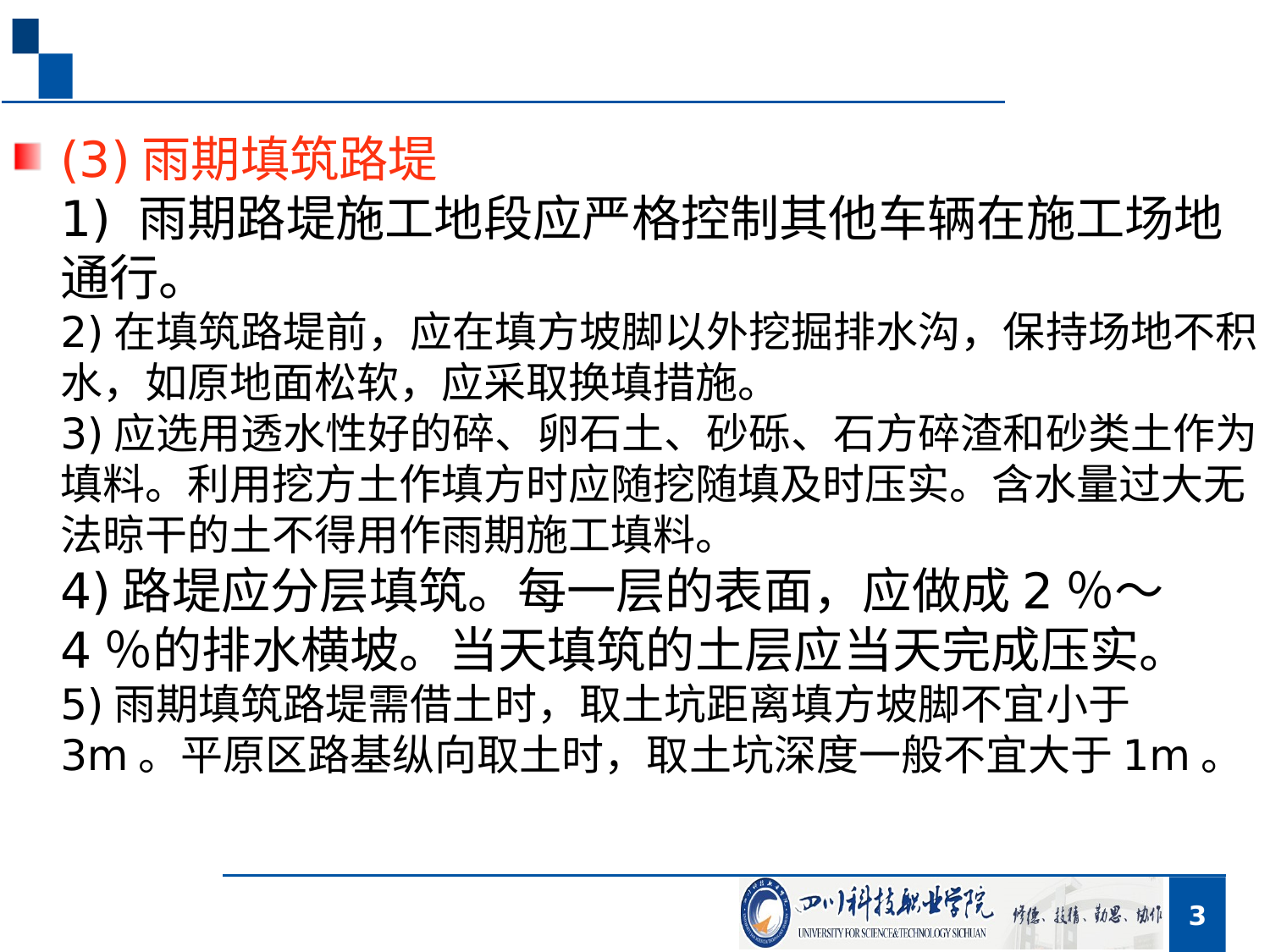

(3)雨期填筑路堤
1) 雨期路堤施工地段应严格控制其他车辆在施工场地通行。
2)在填筑路堤前，应在填方坡脚以外挖掘排水沟，保持场地不积水，如原地面松软，应采取换填措施。
3)应选用透水性好的碎、卵石土、砂砾、石方碎渣和砂类土作为填料。利用挖方土作填方时应随挖随填及时压实。含水量过大无法晾干的土不得用作雨期施工填料。
4)路堤应分层填筑。每一层的表面，应做成2％～4％的排水横坡。当天填筑的土层应当天完成压实。
5)雨期填筑路堤需借土时，取土坑距离填方坡脚不宜小于3m。平原区路基纵向取土时，取土坑深度一般不宜大于1m。